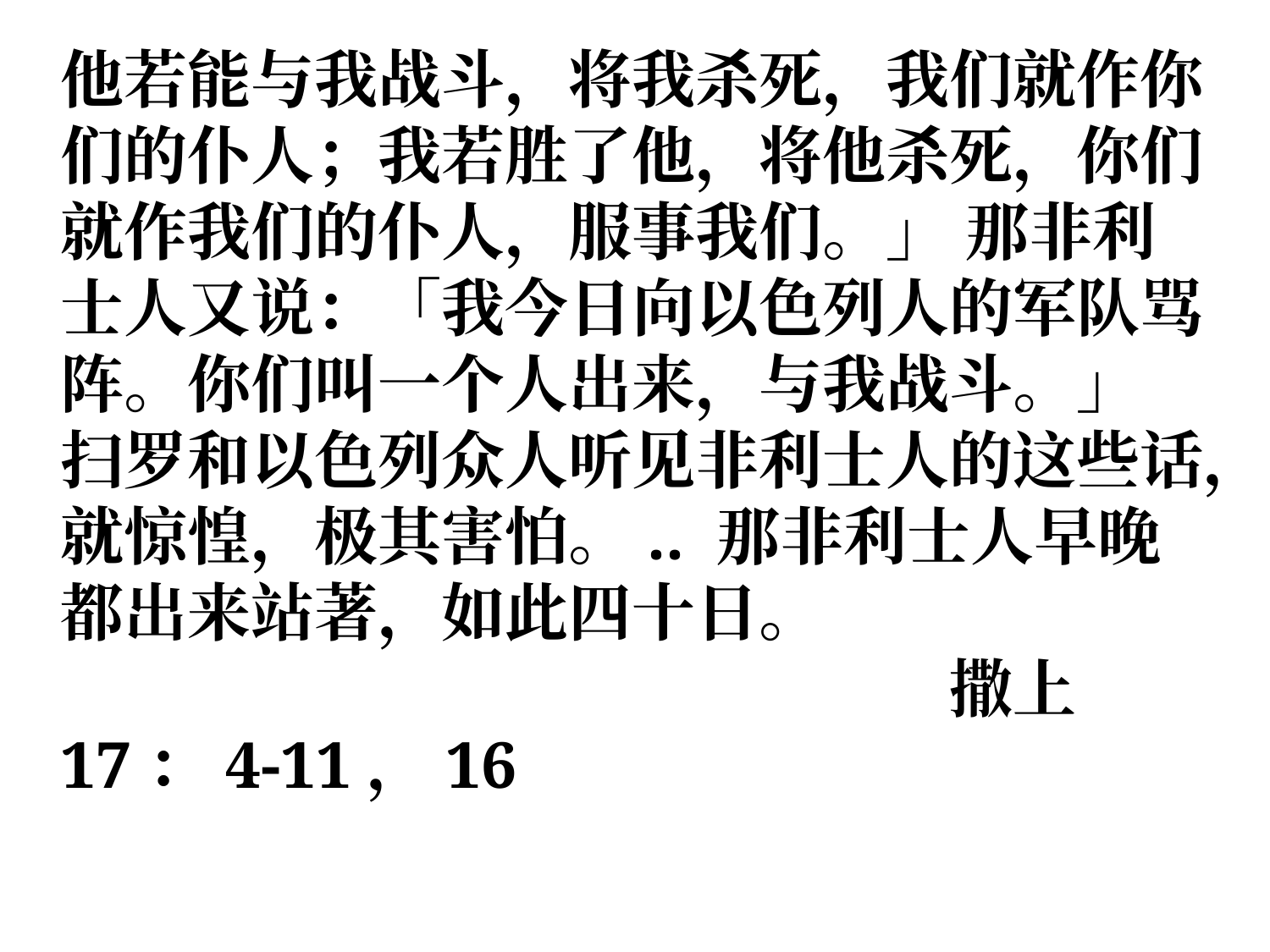

他若能与我战斗，将我杀死，我们就作你们的仆人；我若胜了他，将他杀死，你们就作我们的仆人，服事我们。」 那非利士人又说：「我今日向以色列人的军队骂阵。你们叫一个人出来，与我战斗。」 扫罗和以色列众人听见非利士人的这些话，就惊惶，极其害怕。.. 那非利士人早晚都出来站著，如此四十日。										撒上 17：4-11，16